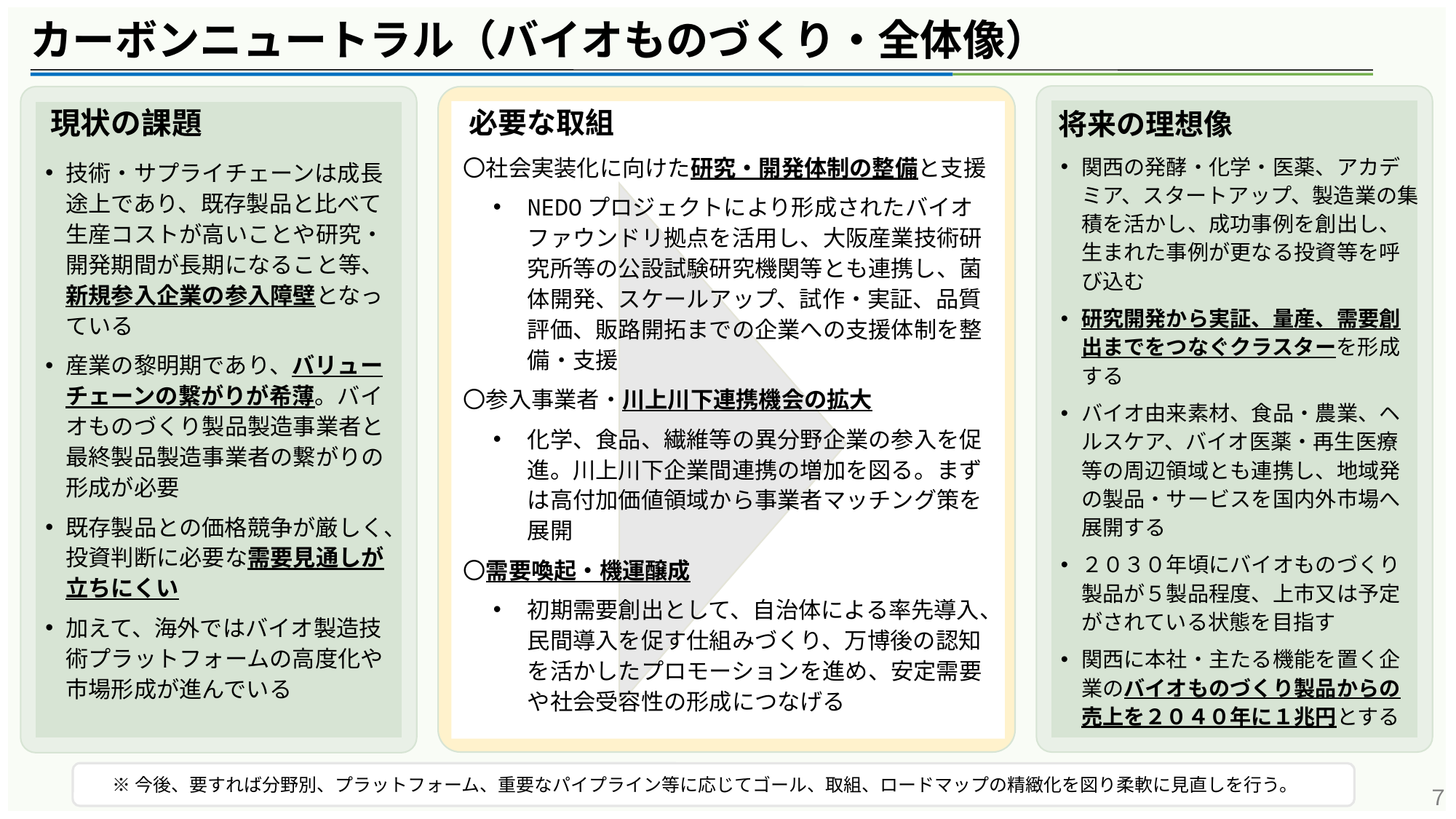

カーボンニュートラル（バイオものづくり・全体像）

技術・サプライチェーンは成長途上であり、既存製品と比べて生産コストが高いことや研究・開発期間が長期になること等、新規参入企業の参入障壁となっている
産業の黎明期であり、バリューチェーンの繋がりが希薄。バイオものづくり製品製造事業者と最終製品製造事業者の繋がりの形成が必要
既存製品との価格競争が厳しく、投資判断に必要な需要見通しが立ちにくい
加えて、海外ではバイオ製造技術プラットフォームの高度化や市場形成が進んでいる

現状の課題

必要な取組
将来の理想像
〇社会実装化に向けた研究・開発体制の整備と支援
NEDOプロジェクトにより形成されたバイオファウンドリ拠点を活用し、大阪産業技術研究所等の公設試験研究機関等とも連携し、菌体開発、スケールアップ、試作・実証、品質評価、販路開拓までの企業への支援体制を整備・支援
〇参入事業者・川上川下連携機会の拡大
化学、食品、繊維等の異分野企業の参入を促進。川上川下企業間連携の増加を図る。まずは高付加価値領域から事業者マッチング策を展開
〇需要喚起・機運醸成
初期需要創出として、自治体による率先導入、民間導入を促す仕組みづくり、万博後の認知を活かしたプロモーションを進め、安定需要や社会受容性の形成につなげる
関西の発酵・化学・医薬、アカデミア、スタートアップ、製造業の集積を活かし、成功事例を創出し、生まれた事例が更なる投資等を呼び込む
研究開発から実証、量産、需要創出までをつなぐクラスターを形成する
バイオ由来素材、食品・農業、ヘルスケア、バイオ医薬・再生医療等の周辺領域とも連携し、地域発の製品・サービスを国内外市場へ展開する
２０３０年頃にバイオものづくり製品が５製品程度、上市又は予定がされている状態を目指す
関西に本社・主たる機能を置く企業のバイオものづくり製品からの売上を２０４０年に１兆円とする

※今後、要すれば分野別、プラットフォーム、重要なパイプライン等に応じてゴール、取組、ロードマップの精緻化を図り柔軟に見直しを行う。
７